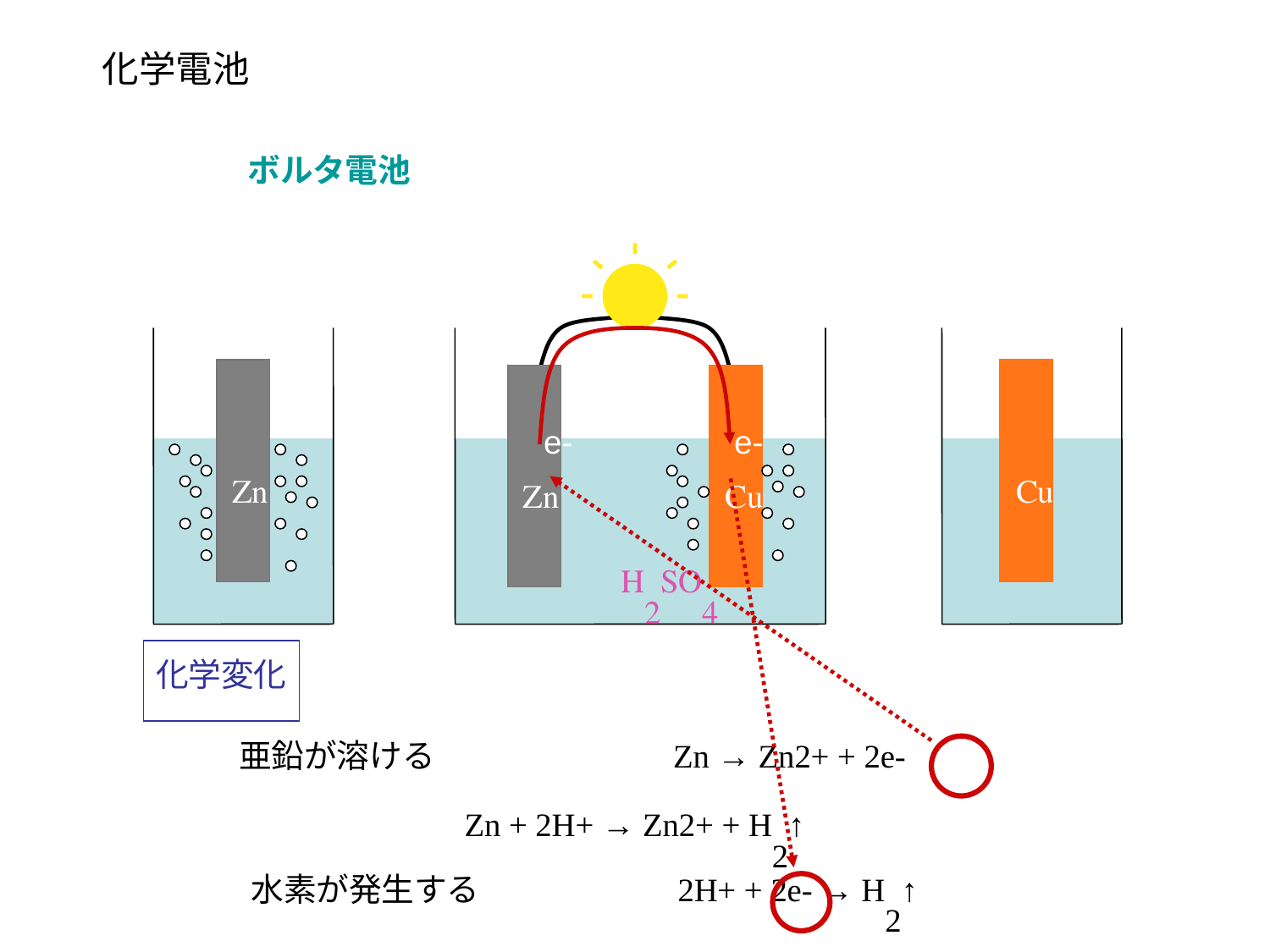

化学電池
ボルタ電池

Zn

Zn
Cu
H2SO4

Cu
e-
e-

化学変化
亜鉛が溶ける
Zn → Zn2+ + 2e-

Zn + 2H+ → Zn2+ + H2↑
水素が発生する
2H+ + 2e- → H2↑

電池：
　　　（実験：電子オルゴール）
　　　　　亜鉛が溶けて水素を出す。亜鉛と水素の間の電子のやりとり。
・・・電気エネルギーへの変換・・・そのままだと外に取り出せない
　　　　　→銅電極を接続することにより亜鉛が溶ける反応と水素が生成する反応が
二つに分かれ、導線を通じて電流を取り出すことができる